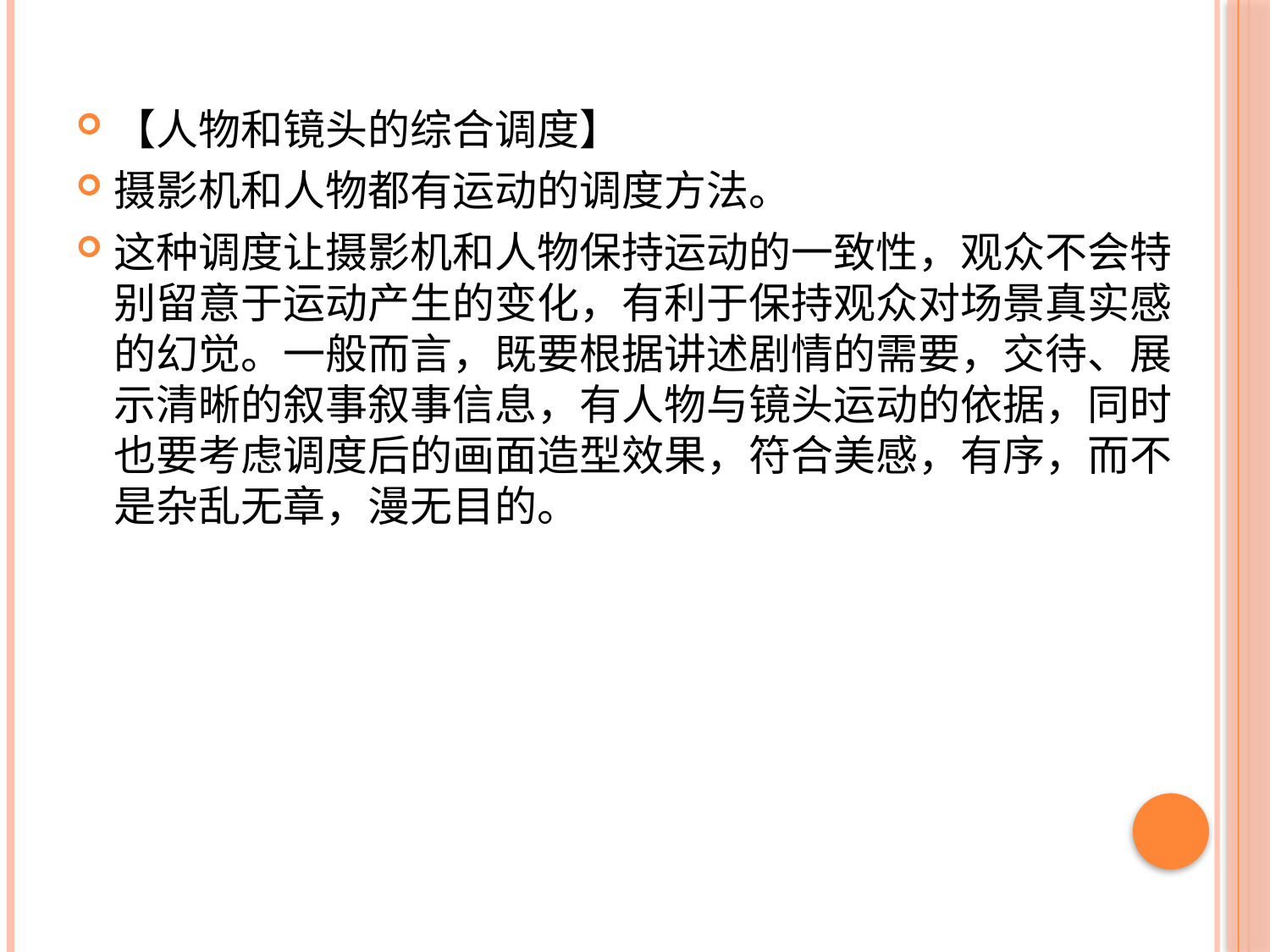

#
【人物和镜头的综合调度】
摄影机和人物都有运动的调度方法。
这种调度让摄影机和人物保持运动的一致性，观众不会特别留意于运动产生的变化，有利于保持观众对场景真实感的幻觉。一般而言，既要根据讲述剧情的需要，交待、展示清晰的叙事叙事信息，有人物与镜头运动的依据，同时也要考虑调度后的画面造型效果，符合美感，有序，而不是杂乱无章，漫无目的。